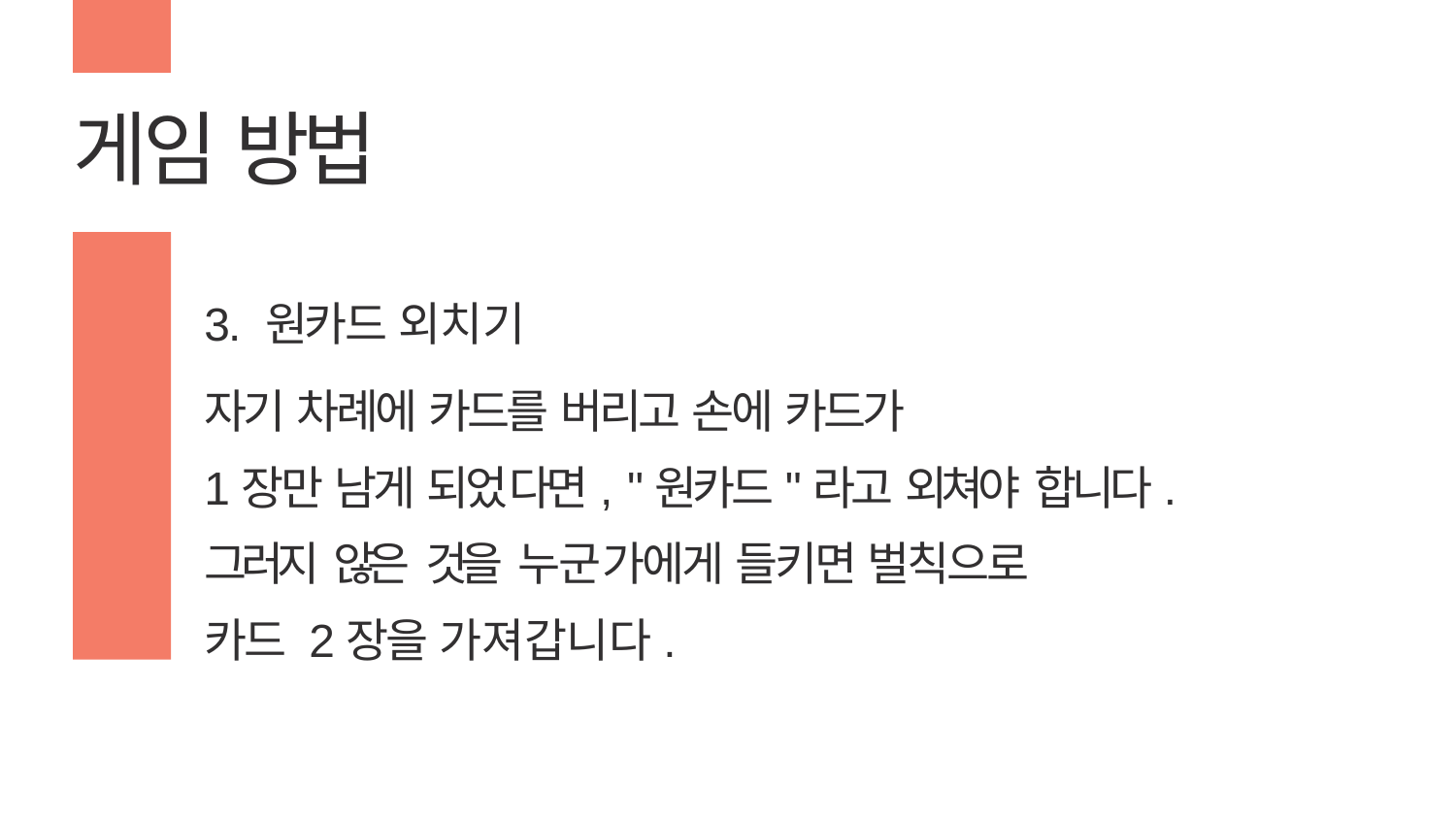

# 게임 방법

3. 원카드 외치기
자기 차례에 카드를 버리고 손에 카드가
1장만 남게 되었다면, "원카드"라고 외쳐야 합니다.
그러지 않은 것을 누군가에게 들키면 벌칙으로
카드 2장을 가져갑니다.